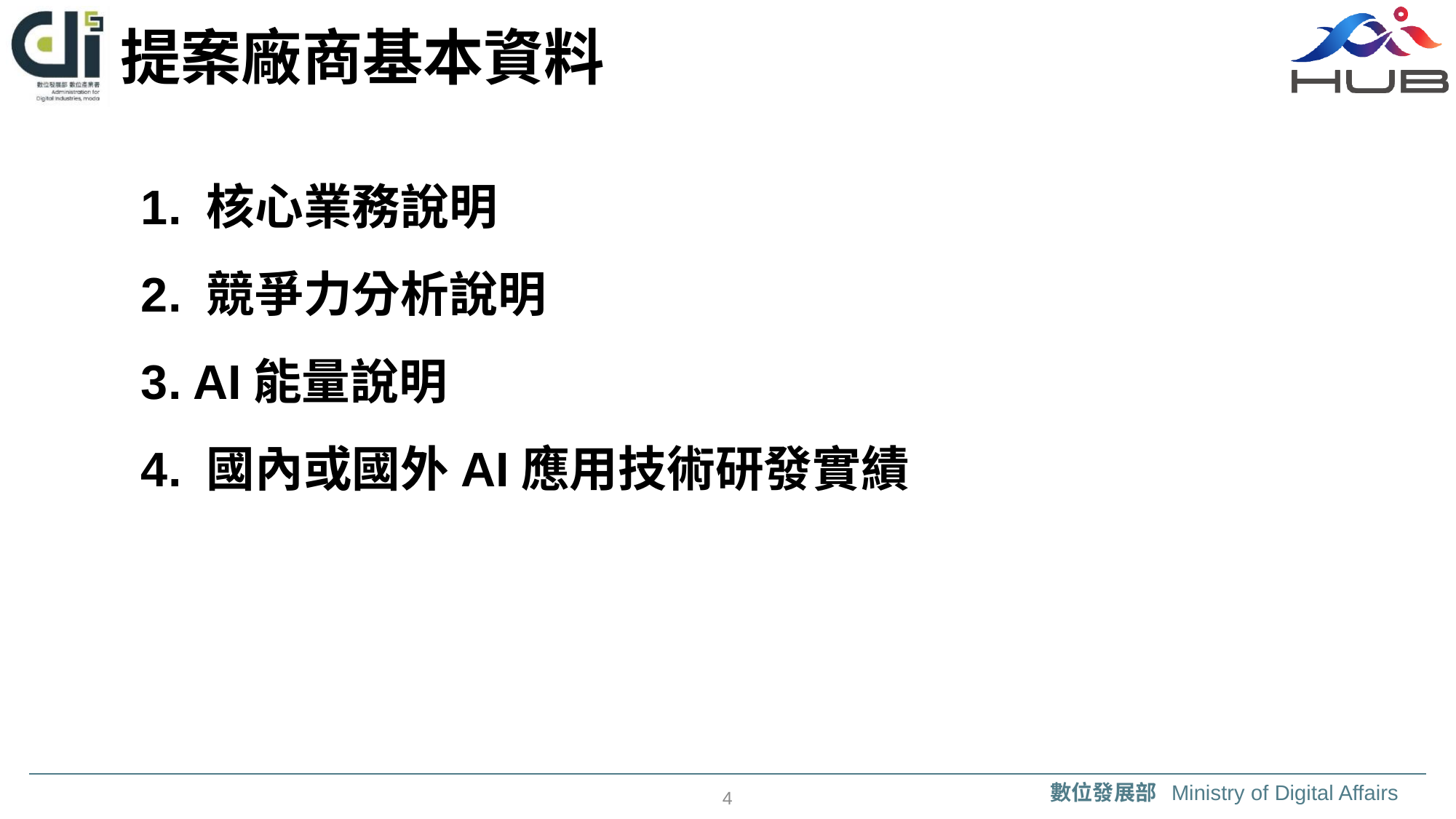

# 提案廠商基本資料
1. 核心業務說明
2. 競爭力分析說明
3. AI能量說明
4. 國內或國外AI應用技術研發實績
4